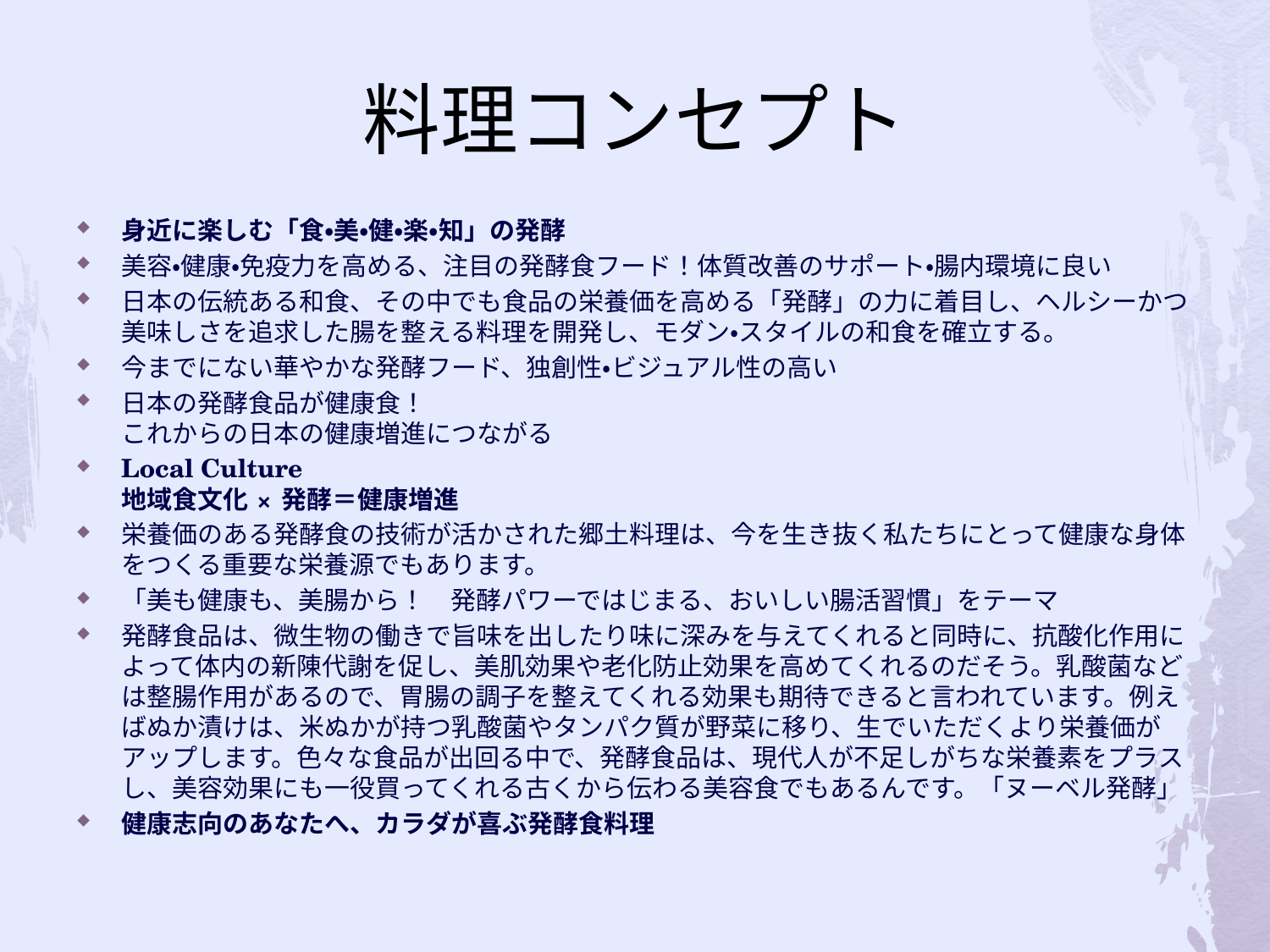

# 料理コンセプト
身近に楽しむ「食・美・健・楽・知」の発酵
美容・健康・免疫力を高める、注目の発酵食フード！体質改善のサポート・腸内環境に良い
日本の伝統ある和食、その中でも食品の栄養価を高める「発酵」の力に着目し、ヘルシーかつ美味しさを追求した腸を整える料理を開発し、モダン・スタイルの和食を確立する。
今までにない華やかな発酵フード、独創性・ビジュアル性の高い
日本の発酵食品が健康食！
これからの日本の健康増進につながる
Local Culture
地域食文化 × 発酵＝健康増進
栄養価のある発酵食の技術が活かされた郷土料理は、今を生き抜く私たちにとって健康な身体をつくる重要な栄養源でもあります。
「美も健康も、美腸から！　発酵パワーではじまる、おいしい腸活習慣」をテーマ
発酵食品は、微生物の働きで旨味を出したり味に深みを与えてくれると同時に、抗酸化作用によって体内の新陳代謝を促し、美肌効果や老化防止効果を高めてくれるのだそう。乳酸菌などは整腸作用があるので、胃腸の調子を整えてくれる効果も期待できると言われています。例えばぬか漬けは、米ぬかが持つ乳酸菌やタンパク質が野菜に移り、生でいただくより栄養価がアップします。色々な食品が出回る中で、発酵食品は、現代人が不足しがちな栄養素をプラスし、美容効果にも一役買ってくれる古くから伝わる美容食でもあるんです。「ヌーベル発酵」
健康志向のあなたへ、カラダが喜ぶ発酵食料理